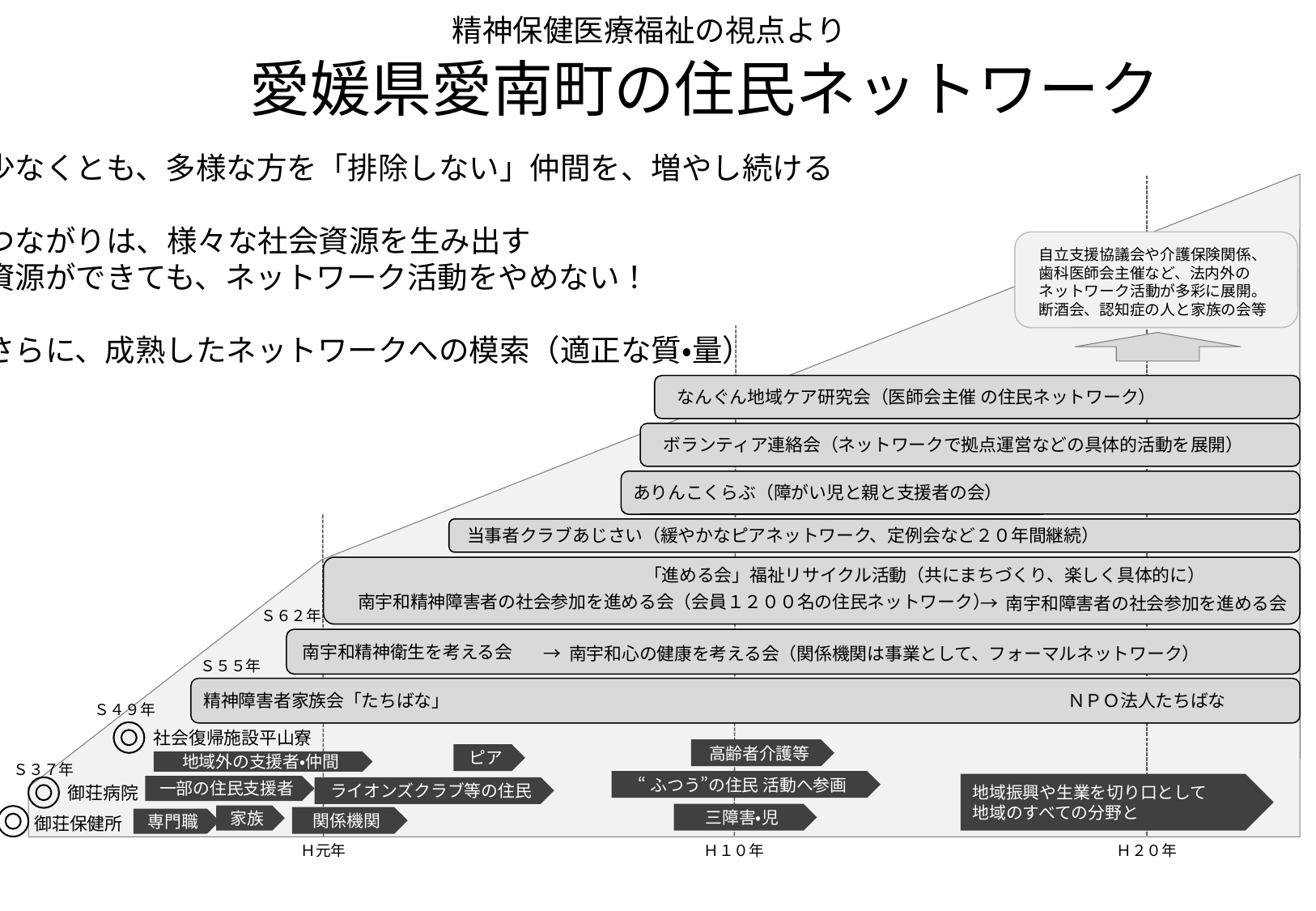

精神保健医療福祉の視点より
# 愛媛県愛南町の住民ネットワーク
少なくとも、多様な方を「排除しない」仲間を、増やし続ける

つながりは、様々な社会資源を生み出す
資源ができても、ネットワーク活動をやめない！

さらに、成熟したネットワークへの模索（適正な質・量）

自立支援協議会や介護保険関係、
歯科医師会主催など、法内外の
ネットワーク活動が多彩に展開。
断酒会、認知症の人と家族の会等

なんぐん地域ケア研究会（医師会主催 の住民ネットワーク）

ボランティア連絡会（ネットワークで拠点運営などの具体的活動を展開）

ありんこくらぶ（障がい児と親と支援者の会）

当事者クラブあじさい（緩やかなピアネットワーク、定例会など２０年間継続）

「進める会」福祉リサイクル活動（共にまちづくり、楽しく具体的に）
南宇和精神障害者の社会参加を進める会（会員１２００名の住民ネットワーク）
→ 南宇和障害者の社会参加を進める会
Ｓ６２年

南宇和精神衛生を考える会
→ 南宇和心の健康を考える会（関係機関は事業として、フォーマルネットワーク）
Ｓ５５年

精神障害者家族会「たちばな」
ＮＰＯ法人たちばな
Ｓ４９年

社会復帰施設平山寮
高齢者介護等
ピア
地域外の支援者・仲間
Ｓ３７年
“ふつう”の住民 活動へ参画
地域振興や生業を切り口として
地域のすべての分野と
一部の住民支援者
ライオンズクラブ等の住民

御荘病院
三障害・児
家族

関係機関
御荘保健所
専門職
Ｈ元年
Ｈ１０年
Ｈ２０年